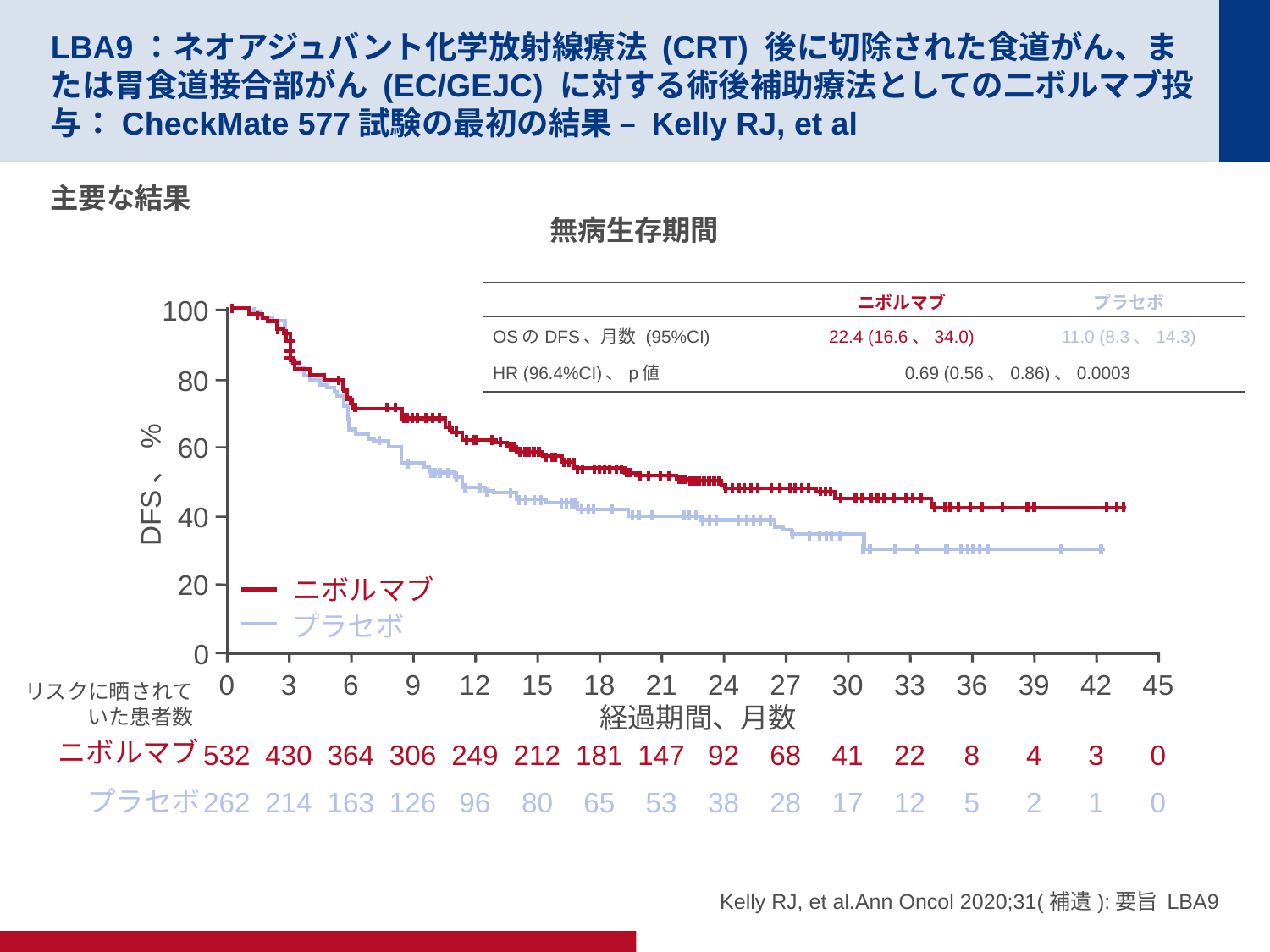

# LBA9：ネオアジュバント化学放射線療法 (CRT) 後に切除された食道がん、または胃食道接合部がん (EC/GEJC) に対する術後補助療法としての二ボルマブ投与：CheckMate 577試験の最初の結果 – Kelly RJ, et al
主要な結果
無病生存期間
|  | ニボルマブ | プラセボ |
| --- | --- | --- |
| OSのDFS、月数 (95%CI) | 22.4 (16.6、34.0) | 11.0 (8.3、14.3) |
| HR (96.4%CI)、p値 | 0.69 (0.56、0.86)、0.0003 |  |
100

80

60

DFS、%
40

20

0

ニボルマブ
プラセボ

0
3
6
9
12
15
18
21
24
27
30
33
36
39
42
45
リスクに晒されていた患者数
経過期間、月数
ニボルマブ
532
430
364
306
249
212
181
147
92
68
41
22
8
4
3
0
プラセボ
262
214
163
126
96
80
65
53
38
28
17
12
5
2
1
0
Kelly RJ, et al.Ann Oncol 2020;31(補遺):要旨 LBA9